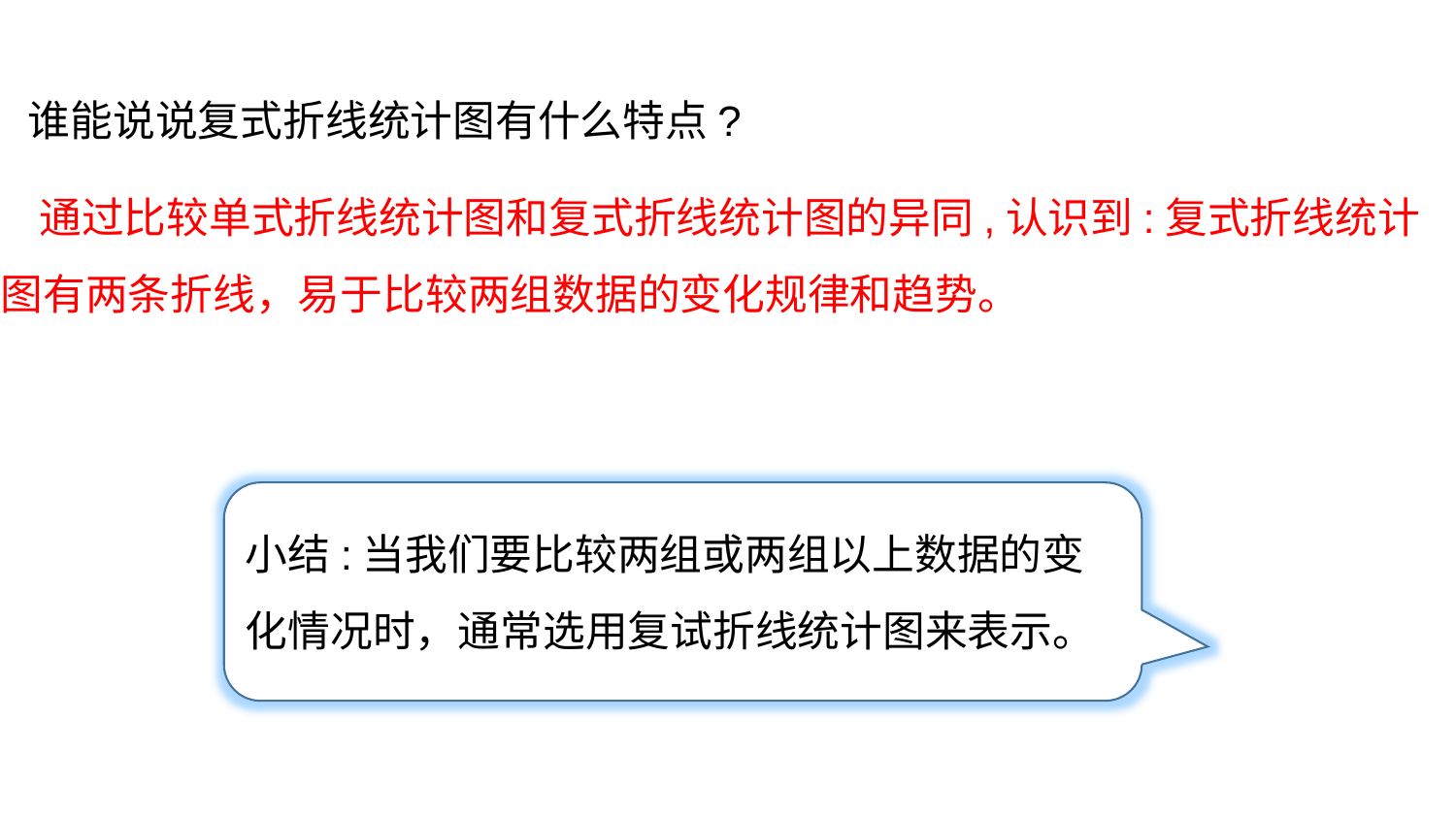

谁能说说复式折线统计图有什么特点?
   通过比较单式折线统计图和复式折线统计图的异同,认识到:复式折线统计图有两条折线，易于比较两组数据的变化规律和趋势。

小结:当我们要比较两组或两组以上数据的变化情况时，通常选用复试折线统计图来表示。